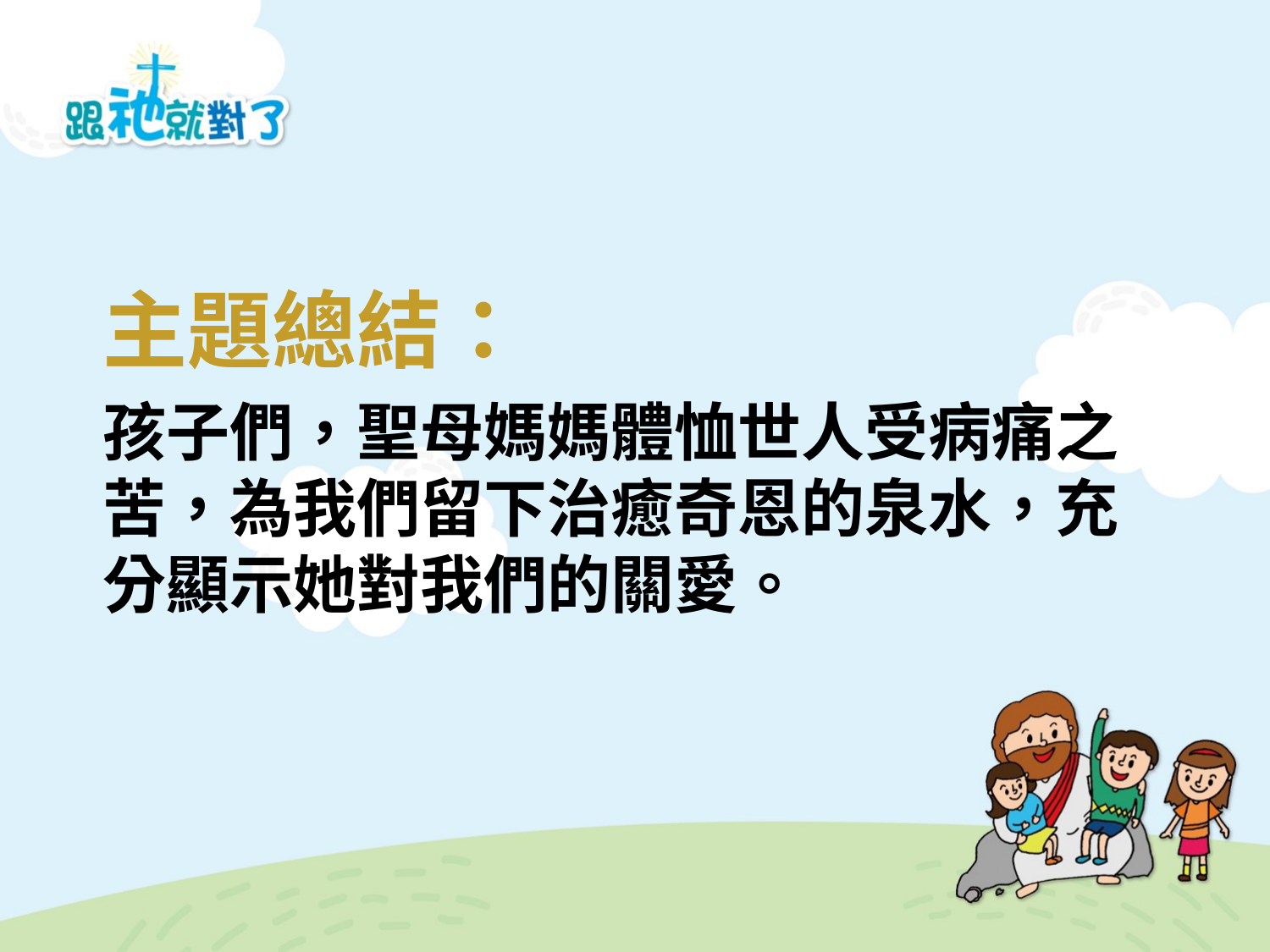

主題總結：
孩子們，聖母媽媽體恤世人受病痛之苦，為我們留下治癒奇恩的泉水，充分顯示她對我們的關愛。